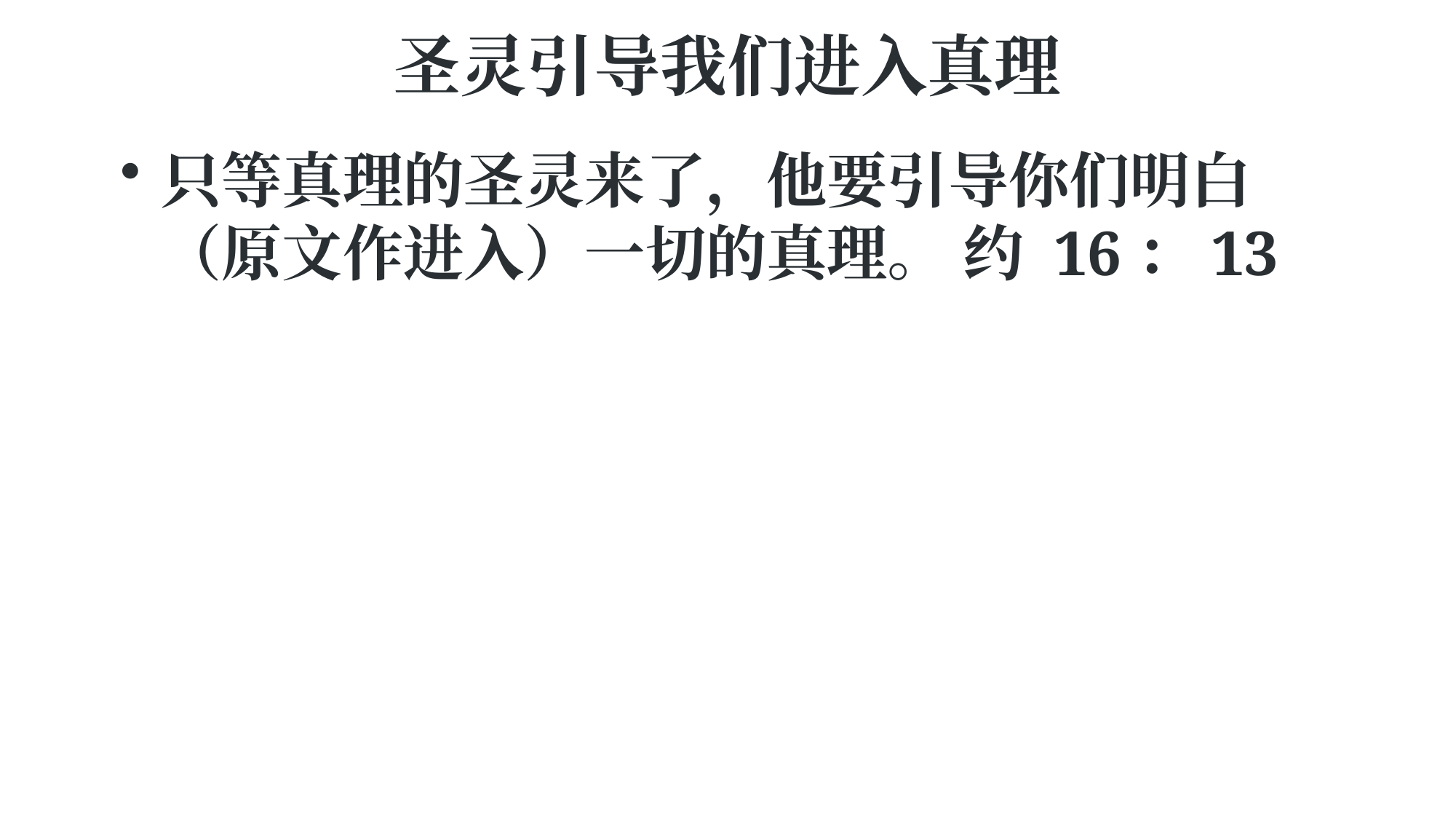

# 圣灵引导我们进入真理
只等真理的圣灵来了，他要引导你们明白（原文作进入）一切的真理。 约 16：13